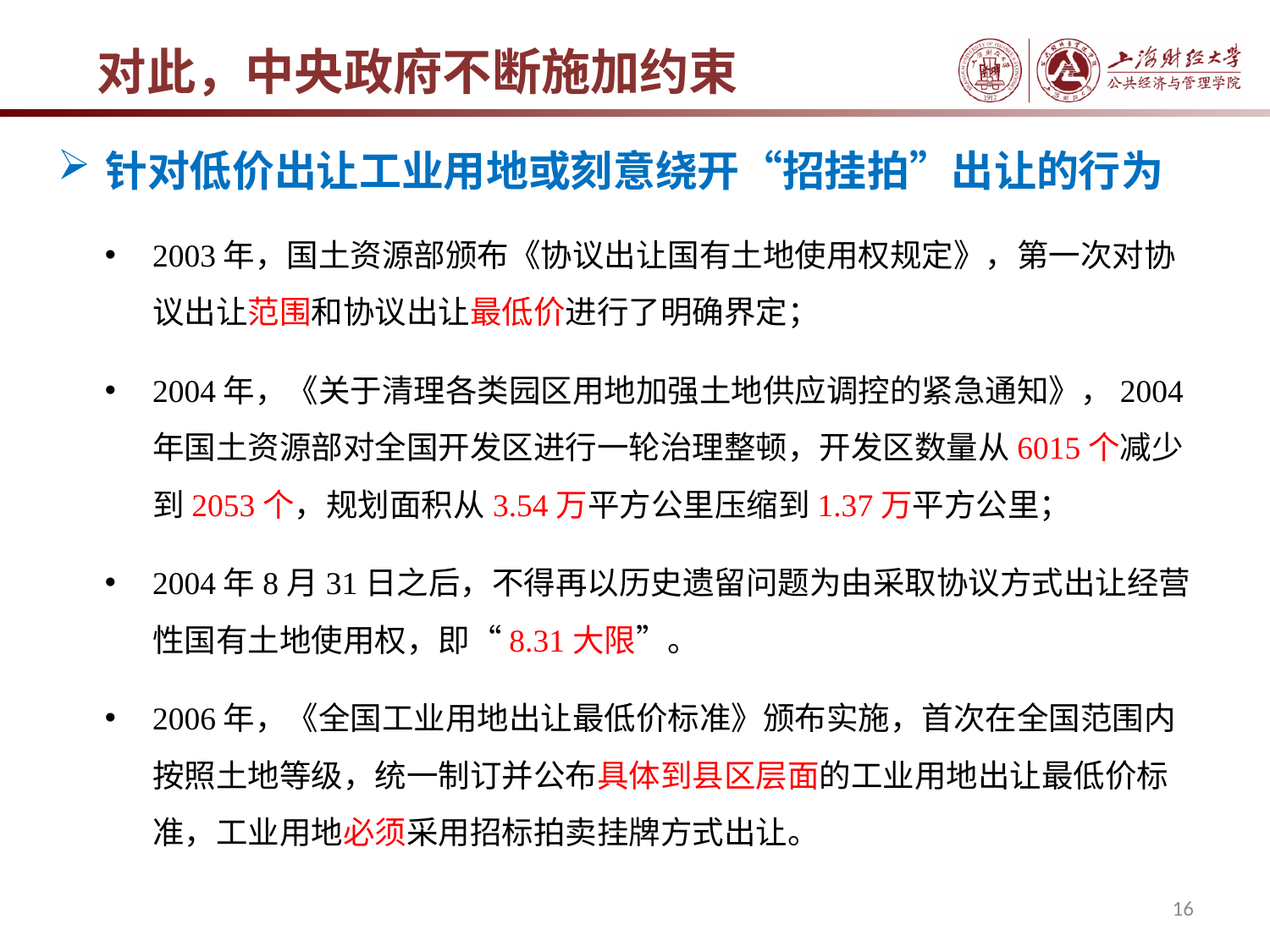

对此，中央政府不断施加约束

针对低价出让工业用地或刻意绕开“招挂拍”出让的行为
2003年，国土资源部颁布《协议出让国有土地使用权规定》，第一次对协议出让范围和协议出让最低价进行了明确界定；
2004年，《关于清理各类园区用地加强土地供应调控的紧急通知》，2004年国土资源部对全国开发区进行一轮治理整顿，开发区数量从6015个减少到2053个，规划面积从3.54万平方公里压缩到1.37万平方公里；
2004年8月31日之后，不得再以历史遗留问题为由采取协议方式出让经营性国有土地使用权，即“8.31大限”。
2006年，《全国工业用地出让最低价标准》颁布实施，首次在全国范围内按照土地等级，统一制订并公布具体到县区层面的工业用地出让最低价标准，工业用地必须采用招标拍卖挂牌方式出让。
16